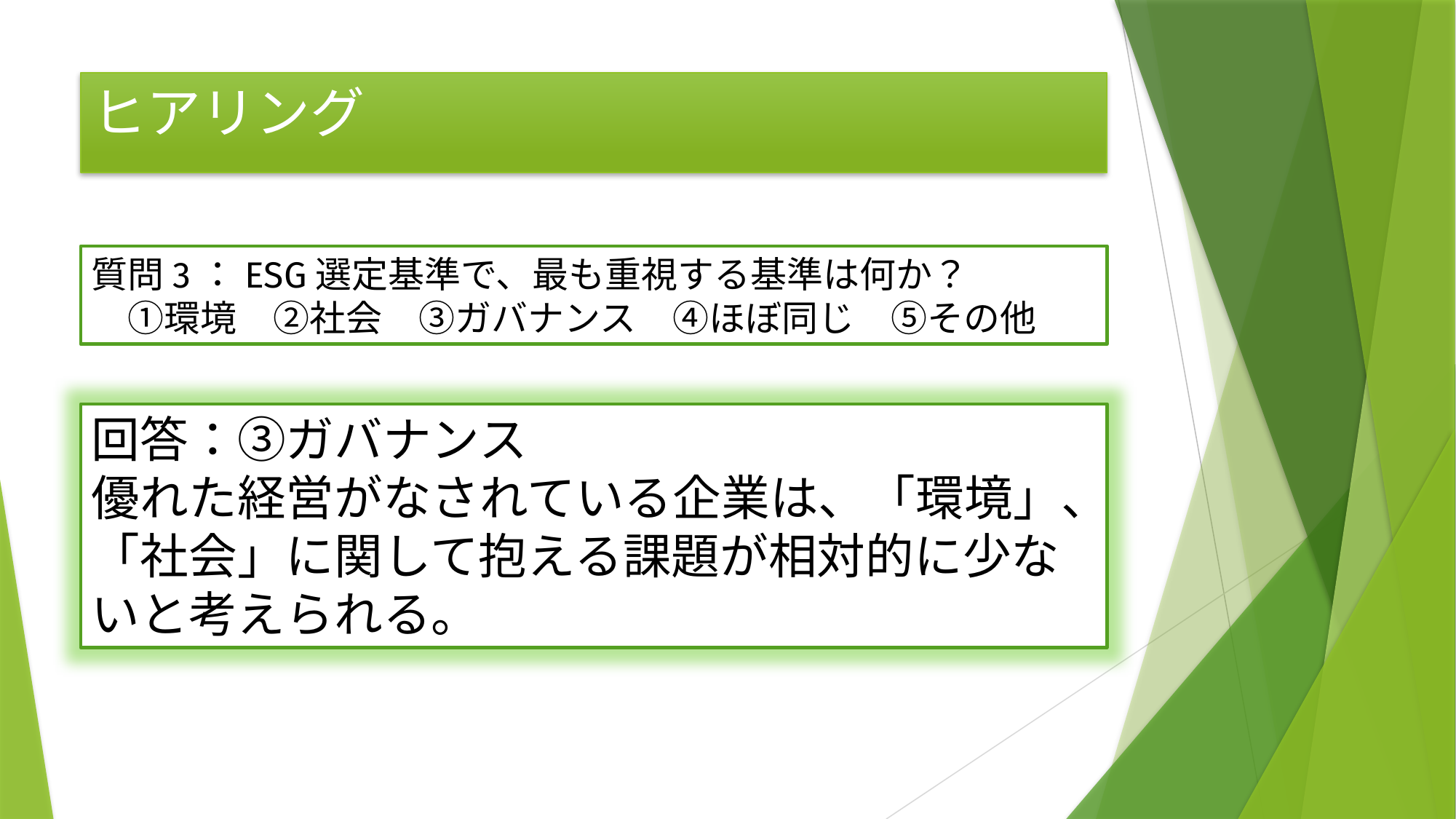

# ヒアリング

質問3：ESG選定基準で、最も重視する基準は何か？
　①環境　②社会　③ガバナンス　④ほぼ同じ　⑤その他
回答：③ガバナンス
優れた経営がなされている企業は、「環境」、「社会」に関して抱える課題が相対的に少ないと考えられる。